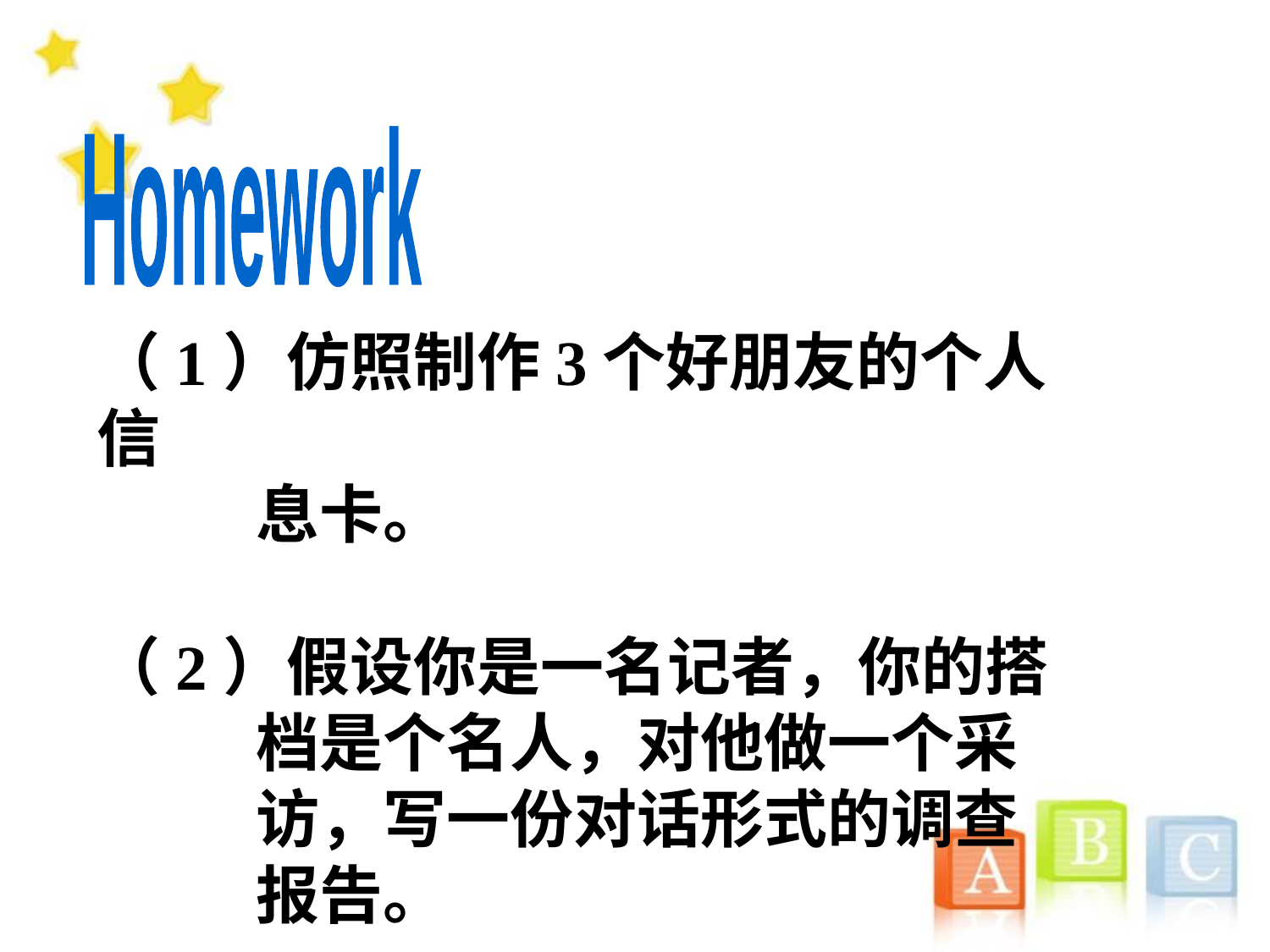

Homework
（1）仿照制作3个好朋友的个人信
          息卡。

（2）假设你是一名记者，你的搭
          档是个名人，对他做一个采
          访，写一份对话形式的调查
          报告。